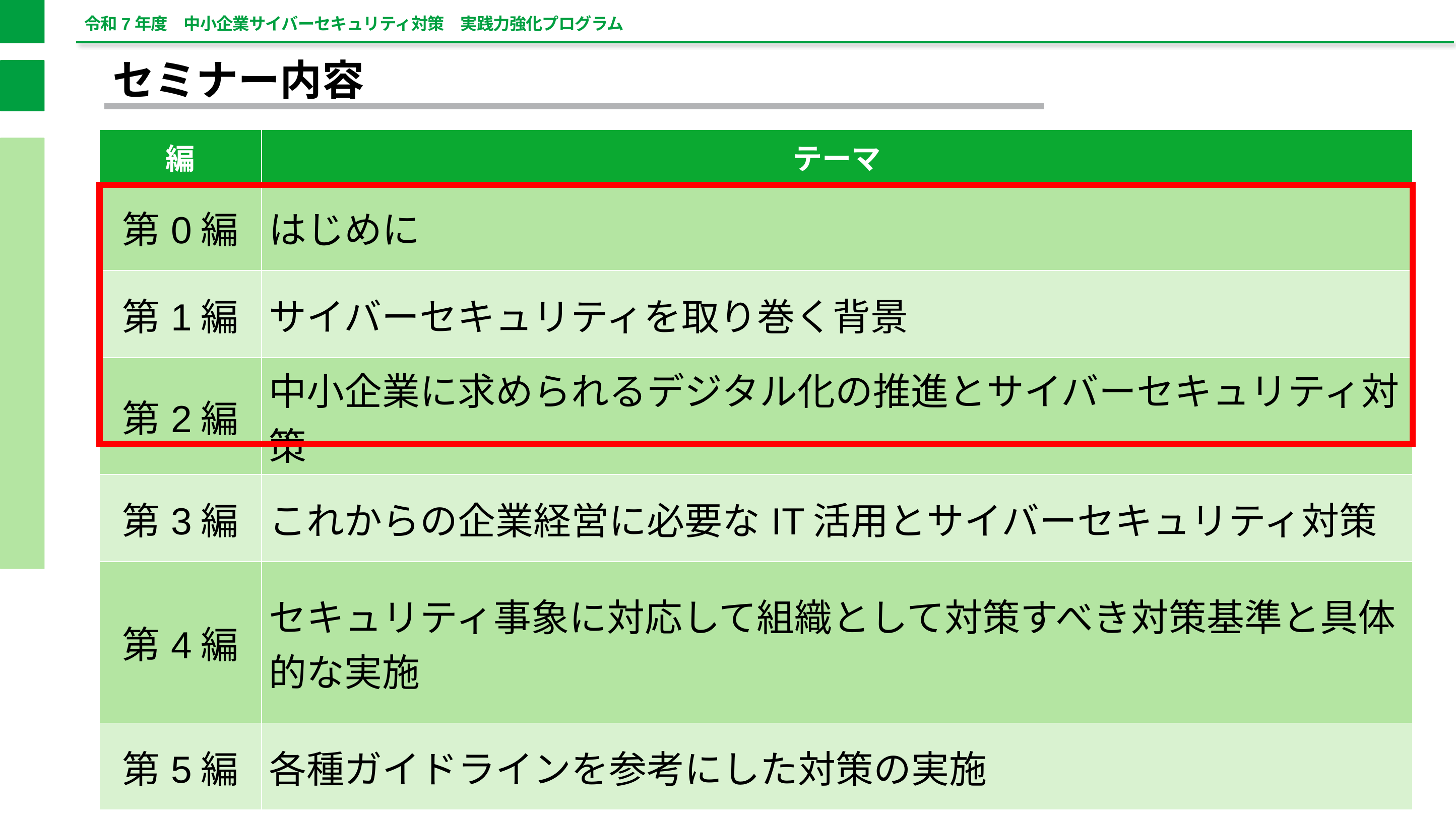

セミナー内容
| 編 | テーマ |
| --- | --- |
| 第0編 | はじめに |
| 第1編 | サイバーセキュリティを取り巻く背景 |
| 第2編 | 中小企業に求められるデジタル化の推進とサイバーセキュリティ対策 |
| 第3編 | これからの企業経営に必要なIT活用とサイバーセキュリティ対策 |
| 第4編 | セキュリティ事象に対応して組織として対策すべき対策基準と具体的な実施 |
| 第5編 | 各種ガイドラインを参考にした対策の実施 |